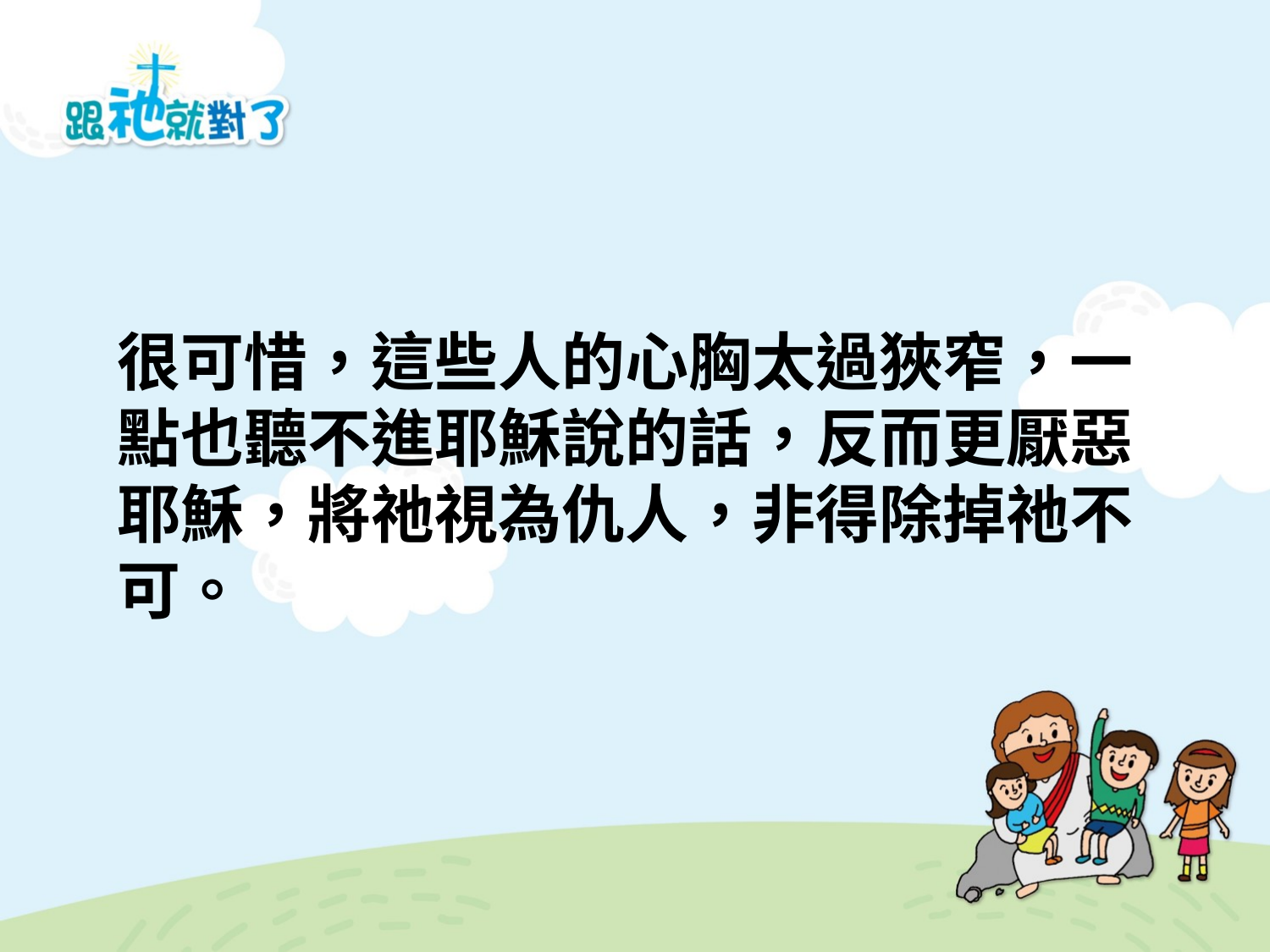

很可惜，這些人的心胸太過狹窄，一點也聽不進耶穌說的話，反而更厭惡耶穌，將祂視為仇人，非得除掉祂不可。